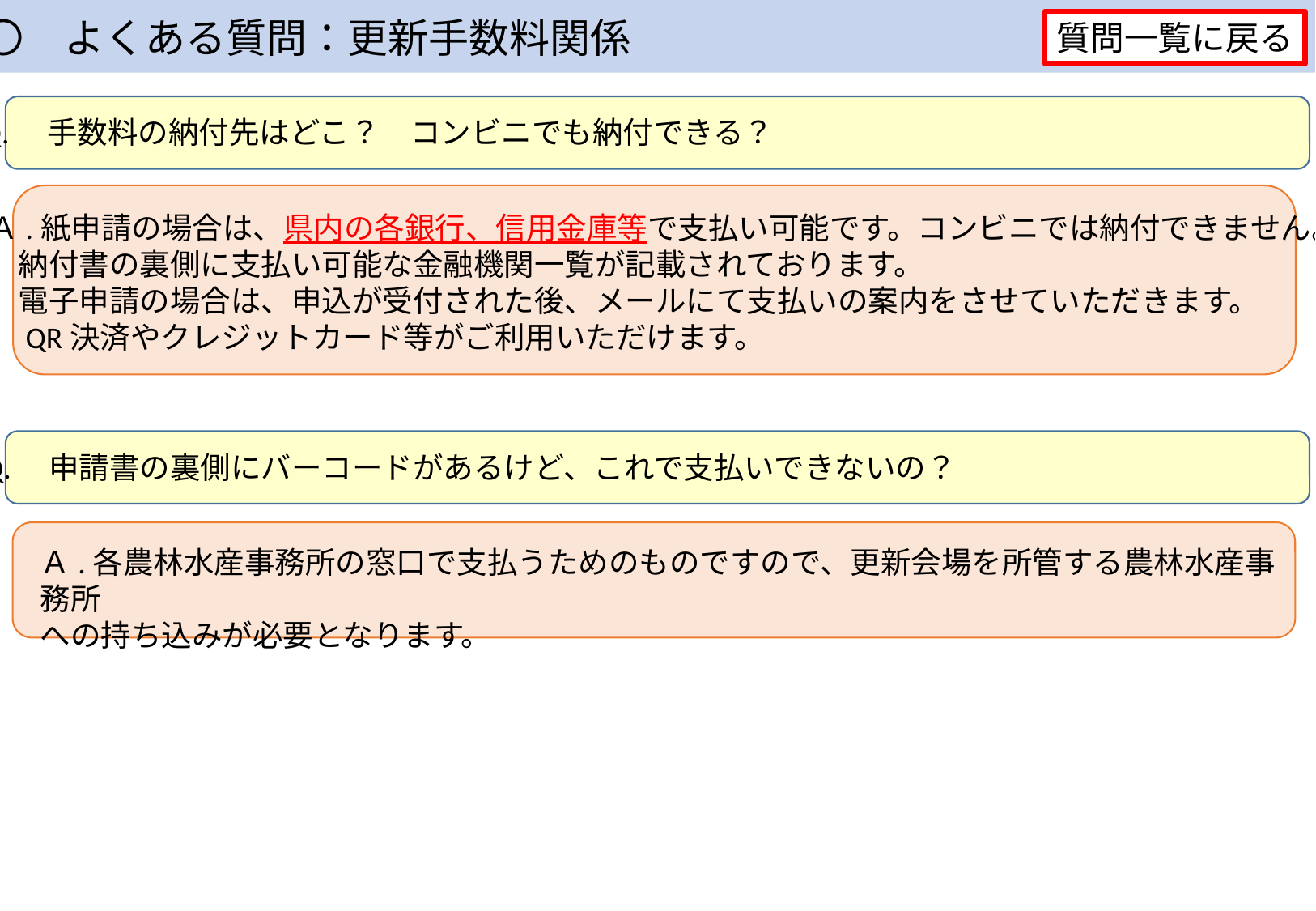

〇　よくある質問：更新手数料関係
質問一覧に戻る

Q.　手数料の納付先はどこ？　コンビニでも納付できる？

Ａ.紙申請の場合は、県内の各銀行、信用金庫等で支払い可能です。コンビニでは納付できません。
　納付書の裏側に支払い可能な金融機関一覧が記載されております。
　電子申請の場合は、申込が受付された後、メールにて支払いの案内をさせていただきます。
　QR決済やクレジットカード等がご利用いただけます。

Q.　申請書の裏側にバーコードがあるけど、これで支払いできないの？

Ａ.各農林水産事務所の窓口で支払うためのものですので、更新会場を所管する農林水産事務所
への持ち込みが必要となります。